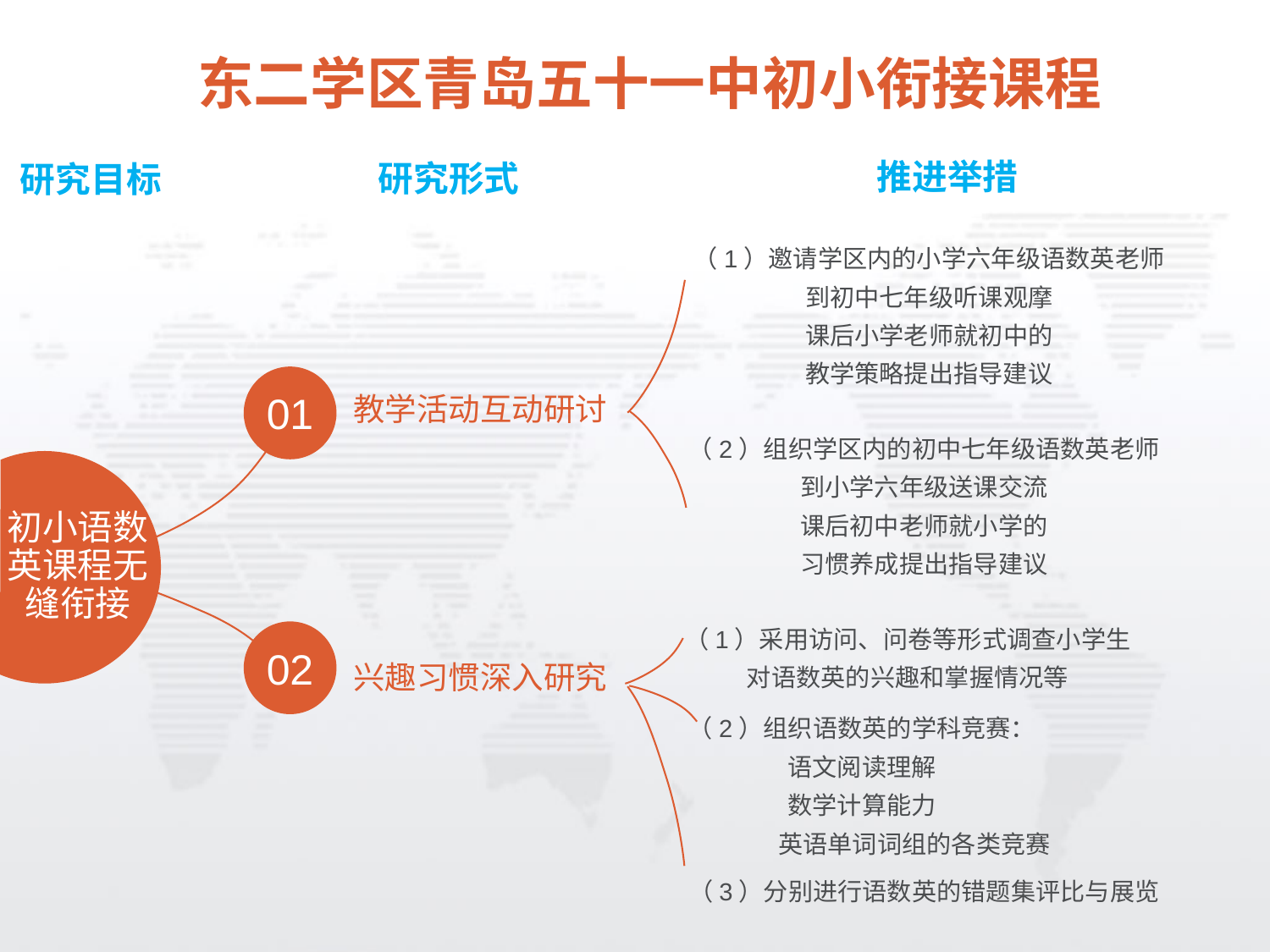

东二学区青岛五十一中初小衔接课程
推进举措
研究形式
研究目标
（1）邀请学区内的小学六年级语数英老师
到初中七年级听课观摩
课后小学老师就初中的
教学策略提出指导建议

01
教学活动互动研讨

（2）组织学区内的初中七年级语数英老师
到小学六年级送课交流
课后初中老师就小学的
习惯养成提出指导建议
初小语数英课程无缝衔接

（1）采用访问、问卷等形式调查小学生
对语数英的兴趣和掌握情况等
02

兴趣习惯深入研究

（2）组织语数英的学科竞赛：
语文阅读理解
数学计算能力
                  英语单词词组的各类竞赛
（3）分别进行语数英的错题集评比与展览